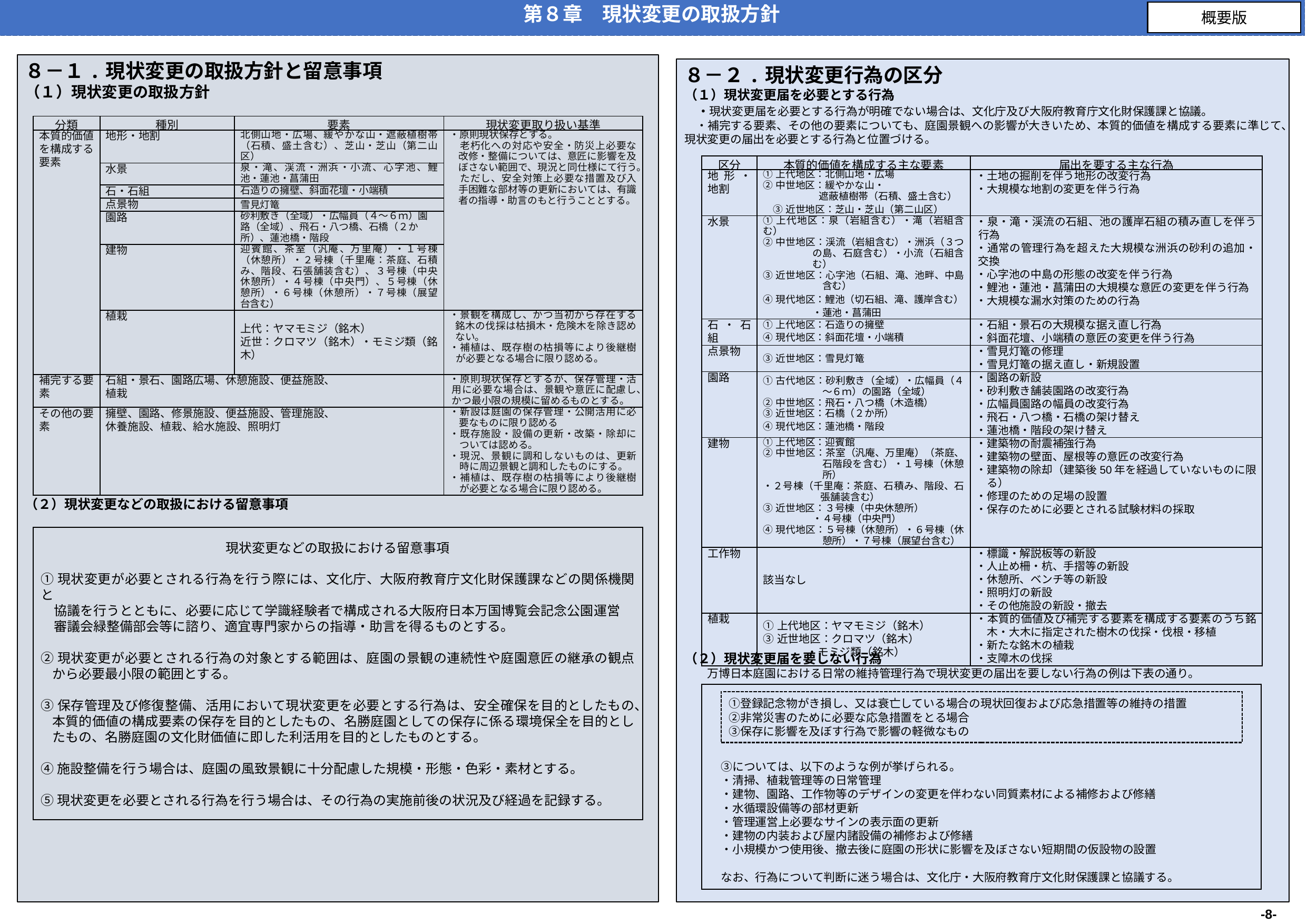

第８章　現状変更の取扱方針
概要版

８－１.現状変更の取扱方針と留意事項
（１）現状変更の取扱方針

（２）現状変更などの取扱における留意事項

８－２.現状変更行為の区分
（１）現状変更届を必要とする行為
　・現状変更届を必要とする行為が明確でない場合は、文化庁及び大阪府教育庁文化財保護課と協議。
　・補完する要素、その他の要素についても、庭園景観への影響が大きいため、本質的価値を構成する要素に準じて、現状変更の届出を必要とする行為と位置づける。

（２）現状変更届を要しない行為
　　万博日本庭園における日常の維持管理行為で現状変更の届出を要しない行為の例は下表の通り。

| 分類 | 種別 | 要素 | 現状変更取り扱い基準 |
| --- | --- | --- | --- |
| 本質的価値を構成する要素 | 地形・地割 | 北側山地・広場、緩やかな山・遮蔽植樹帯（石積、盛土含む）、芝山・芝山（第二山区） | ・原則現状保存とする。 　老朽化への対応や安全・防災上必要な改修・整備については、意匠に影響を及ぼさない範囲で、現況と同仕様にて行う。 　ただし、安全対策上必要な措置及び入手困難な部材等の更新においては、有識者の指導・助言のもと行うこととする。 |
|  | 水景 | 泉・滝、渓流・洲浜・小流、心字池、鯉池・蓮池・菖蒲田 |  |
|  | 石・石組 | 石造りの擁壁、斜面花壇・小端積 |  |
|  | 点景物 | 雪見灯篭 |  |
|  | 園路 | 砂利敷き（全域）・広幅員（４～６ｍ）園路（全域）、飛石・八つ橋、石橋（２か所）、蓮池橋・階段 |  |
|  | 建物 | 迎賓館、茶室（汎庵、万里庵）・１号棟（休憩所）・２号棟（千里庵：茶庭、石積み、階段、石張舗装含む）、３号棟（中央休憩所）・４号棟（中央門）、５号棟（休憩所）・６号棟（休憩所）・７号棟（展望台含む） |  |
|  | 植栽 | 上代：ヤマモミジ（銘木） 近世：クロマツ（銘木）・モミジ類（銘木） | ・景観を構成し、かつ当初から存在する銘木の伐採は枯損木・危険木を除き認めない。 ・補植は、既存樹の枯損等により後継樹が必要となる場合に限り認める。 |
| 補完する要素 | 石組・景石、園路広場、休憩施設、便益施設、 植栽 |  | ・原則現状保存とするが、保存管理・活用に必要な場合は、景観や意匠に配慮し、かつ最小限の規模に留めるものとする。 |
| その他の要素 | 擁壁、園路、修景施設、便益施設、管理施設、 休養施設、植栽、給水施設、照明灯 |  | ・新設は庭園の保存管理・公開活用に必要なものに限り認める ・既存施設・設備の更新・改築・除却については認める。 ・現況、景観に調和しないものは、更新時に周辺景観と調和したものにする。 ・補植は、既存樹の枯損等により後継樹が必要となる場合に限り認める。 |
| 区分 | 本質的価値を構成する主な要素 | 届出を要する主な行為 |
| --- | --- | --- |
| 地形・地割 | ①上代地区：北側山地・広場 ②中世地区：緩やかな山・ 遮蔽植樹帯（石積、盛土含む） ③近世地区：芝山・芝山（第二山区） | ・土地の掘削を伴う地形の改変行為 ・大規模な地割の変更を伴う行為 |
| 水景 | ①上代地区：泉（岩組含む）・滝（岩組含む） ②中世地区：渓流（岩組含む）・洲浜（３つの島、石庭含む）・小流（石組含む） ③近世地区：心字池（石組、滝、池畔、中島含む） ④現代地区：鯉池（切石組、滝、護岸含む） ・蓮池・菖蒲田 | ・泉・滝・渓流の石組、池の護岸石組の積み直しを伴う行為 ・通常の管理行為を超えた大規模な洲浜の砂利の追加・交換 ・心字池の中島の形態の改変を伴う行為 ・鯉池・蓮池・菖蒲田の大規模な意匠の変更を伴う行為 ・大規模な漏水対策のための行為 |
| 石・石組 | ①上代地区：石造りの擁壁 ④現代地区：斜面花壇・小端積 | ・石組・景石の大規模な据え直し行為 ・斜面花壇、小端積の意匠の変更を伴う行為 |
| 点景物 | ③近世地区：雪見灯篭 | ・雪見灯篭の修理 ・雪見灯篭の据え直し・新規設置 |
| 園路 | ①古代地区：砂利敷き（全域）・広幅員（４～６ｍ）の園路（全域） ②中世地区：飛石・八つ橋（木造橋） ③近世地区：石橋（２か所） ④現代地区：蓮池橋・階段 | ・園路の新設 ・砂利敷き舗装園路の改変行為 ・広幅員園路の幅員の改変行為 ・飛石・八つ橋・石橋の架け替え ・蓮池橋・階段の架け替え |
| 建物 | ①上代地区：迎賓館 ②中世地区：茶室（汎庵、万里庵）（茶庭、石階段を含む）・１号棟（休憩所） ・２号棟（千里庵：茶庭、石積み、階段、石張舗装含む） ③近世地区：３号棟（中央休憩所） ・４号棟（中央門） ④現代地区：５号棟（休憩所）・６号棟（休憩所）・７号棟（展望台含む） | ・建築物の耐震補強行為 ・建築物の壁面、屋根等の意匠の改変行為 ・建築物の除却（建築後50年を経過していないものに限る） ・修理のための足場の設置 ・保存のために必要とされる試験材料の採取 |
| 工作物 | 該当なし | ・標識・解説板等の新設 ・人止め柵・杭、手摺等の新設 ・休憩所、ベンチ等の新設 ・照明灯の新設 ・その他施設の新設・撤去 |
| 植栽 | ①上代地区：ヤマモミジ（銘木） ③近世地区：クロマツ（銘木） ・モミジ類（銘木） | ・本質的価値及び補完する要素を構成する要素のうち銘木・大木に指定された樹木の伐採・伐根・移植 ・新たな銘木の植栽 ・支障木の伐採 |
現状変更などの取扱における留意事項

①現状変更が必要とされる行為を行う際には、文化庁、大阪府教育庁文化財保護課などの関係機関と
　協議を行うとともに、必要に応じて学識経験者で構成される大阪府日本万国博覧会記念公園運営
　審議会緑整備部会等に諮り、適宜専門家からの指導・助言を得るものとする。

②現状変更が必要とされる行為の対象とする範囲は、庭園の景観の連続性や庭園意匠の継承の観点から必要最小限の範囲とする。

③保存管理及び修復整備、活用において現状変更を必要とする行為は、安全確保を目的としたもの、本質的価値の構成要素の保存を目的としたもの、名勝庭園としての保存に係る環境保全を目的としたもの、名勝庭園の文化財価値に即した利活用を目的としたものとする。

④施設整備を行う場合は、庭園の風致景観に十分配慮した規模・形態・色彩・素材とする。

⑤現状変更を必要とされる行為を行う場合は、その行為の実施前後の状況及び経過を記録する。

　③については、以下のような例が挙げられる。
　・清掃、植栽管理等の日常管理
　・建物、園路、工作物等のデザインの変更を伴わない同質素材による補修および修繕
　・水循環設備等の部材更新
　・管理運営上必要なサインの表示面の更新
　・建物の内装および屋内諸設備の補修および修繕
　・小規模かつ使用後、撤去後に庭園の形状に影響を及ぼさない短期間の仮設物の設置

　なお、行為について判断に迷う場合は、文化庁・大阪府教育庁文化財保護課と協議する。
①	登録記念物がき損し、又は衰亡している場合の現状回復および応急措置等の維持の措置
②	非常災害のために必要な応急措置をとる場合
③	保存に影響を及ぼす行為で影響の軽微なもの
-8-